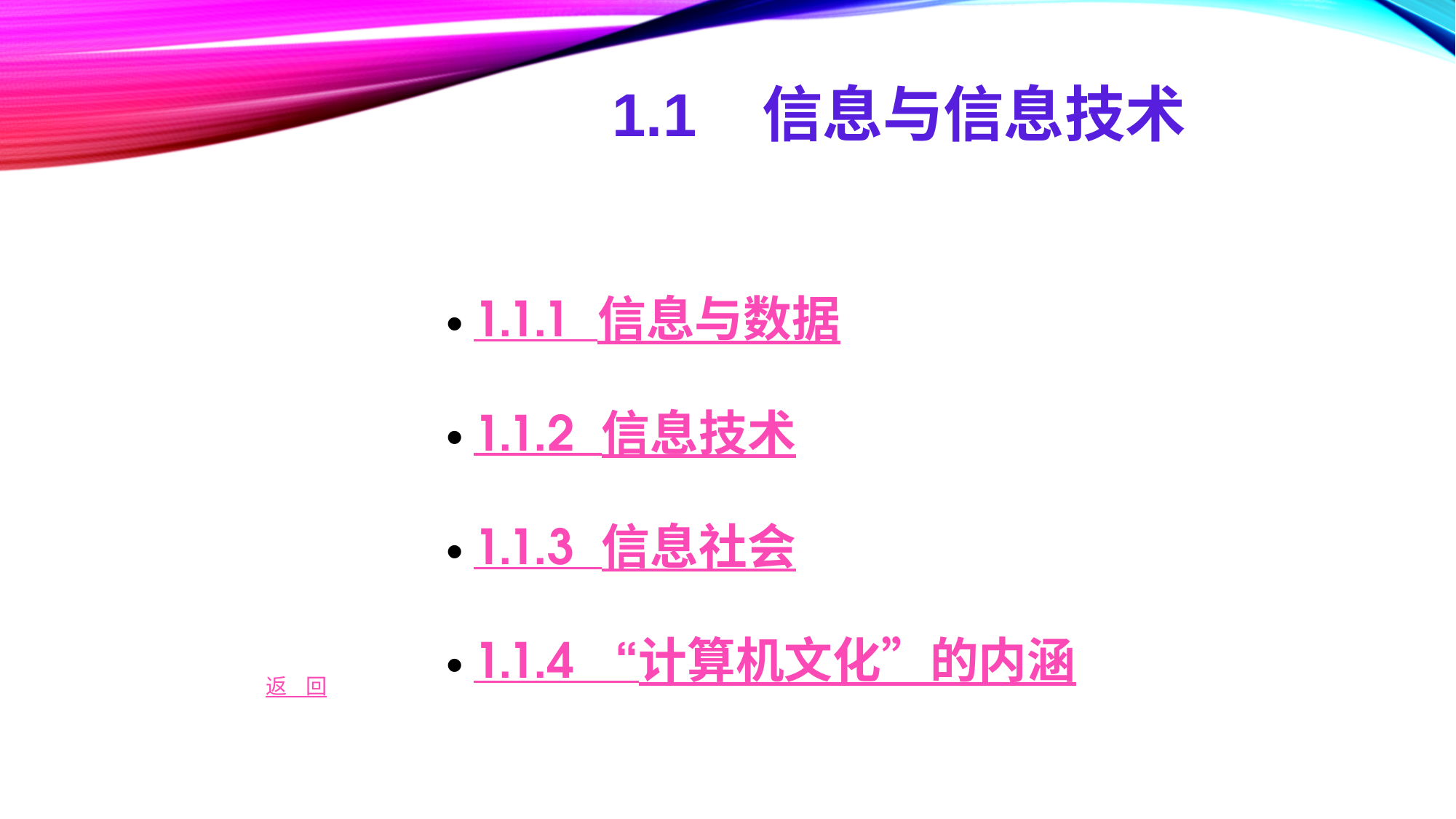

# 1.1   信息与信息技术
1.1.1  信息与数据
1.1.2  信息技术
1.1.3  信息社会
1.1.4   “计算机文化”的内涵
返    回